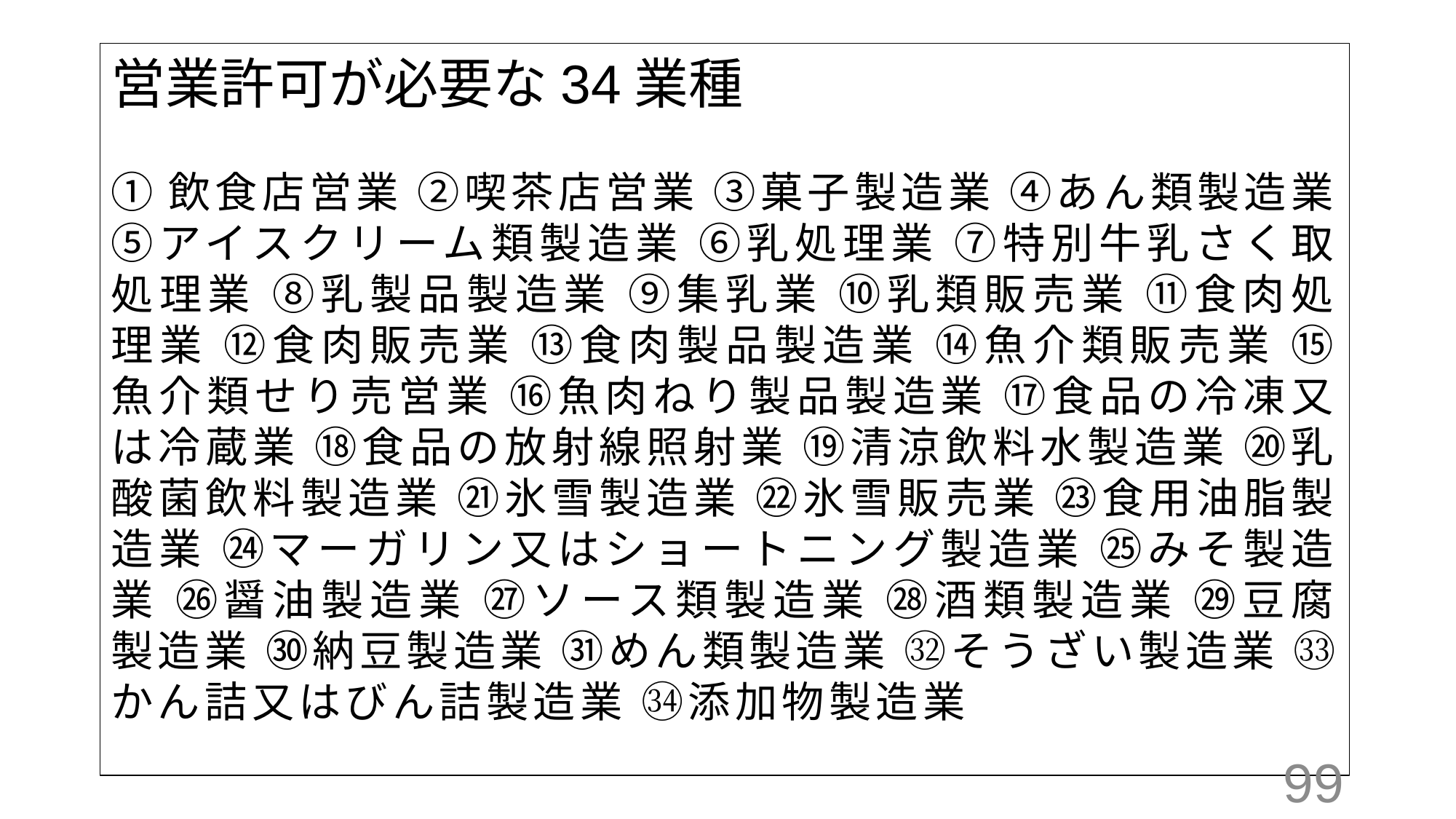

#
営業許可が必要な34業種
①飲食店営業 ②喫茶店営業 ③菓子製造業 ④あん類製造業 ⑤アイスクリーム類製造業 ⑥乳処理業 ⑦特別牛乳さく取処理業 ⑧乳製品製造業 ⑨集乳業 ⑩乳類販売業 ⑪食肉処理業 ⑫食肉販売業 ⑬食肉製品製造業 ⑭魚介類販売業 ⑮魚介類せり売営業 ⑯魚肉ねり製品製造業 ⑰食品の冷凍又は冷蔵業 ⑱食品の放射線照射業 ⑲清涼飲料水製造業 ⑳乳酸菌飲料製造業 ㉑氷雪製造業 ㉒氷雪販売業 ㉓食用油脂製造業 ㉔マーガリン又はショートニング製造業 ㉕みそ製造業 ㉖醤油製造業 ㉗ソース類製造業 ㉘酒類製造業 ㉙豆腐製造業 ㉚納豆製造業 ㉛めん類製造業 ㉜そうざい製造業 ㉝かん詰又はびん詰製造業 ㉞添加物製造業

99